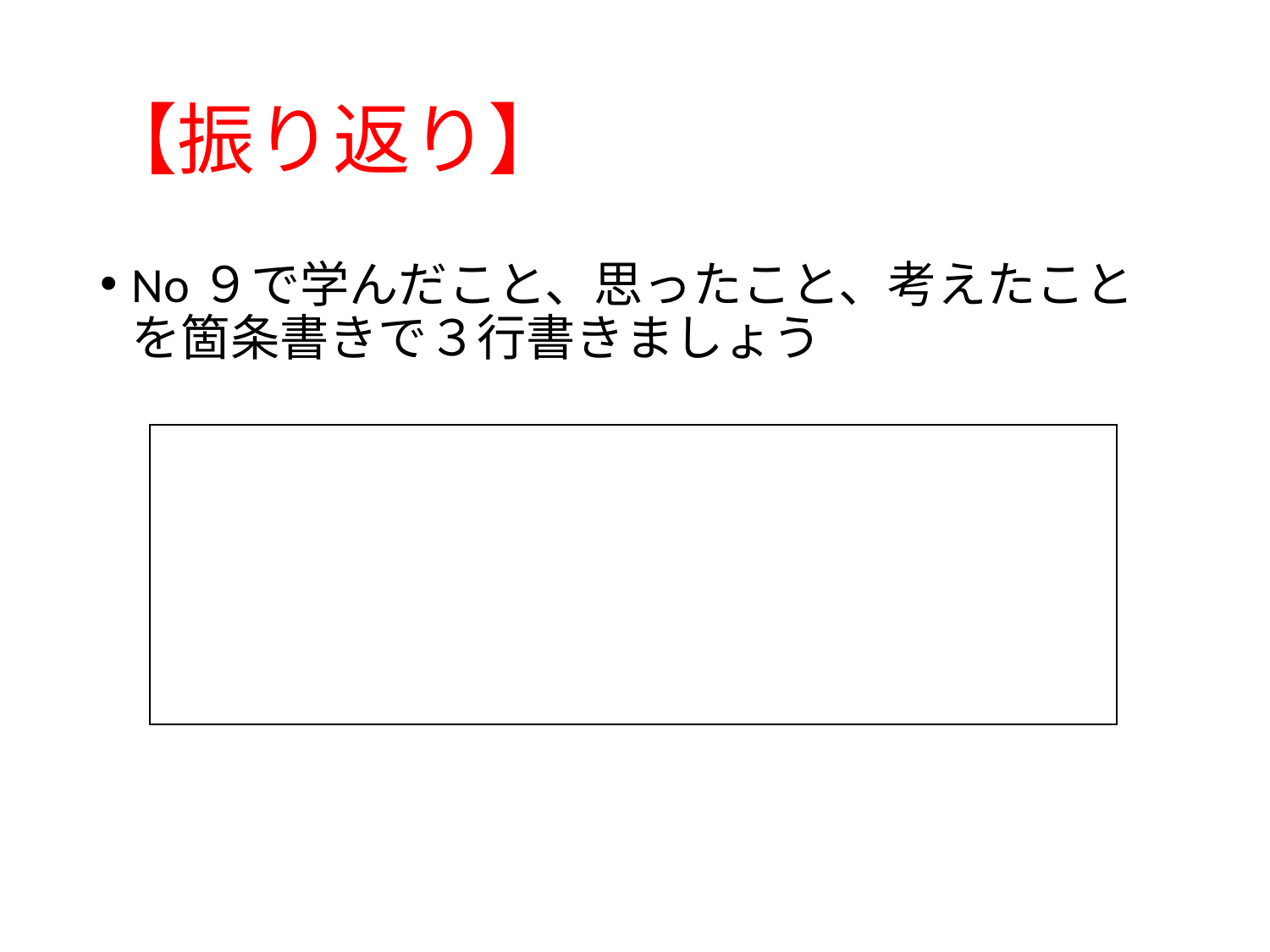

# 【振り返り】
No９で学んだこと、思ったこと、考えたことを箇条書きで３行書きましょう
|  |
| --- |